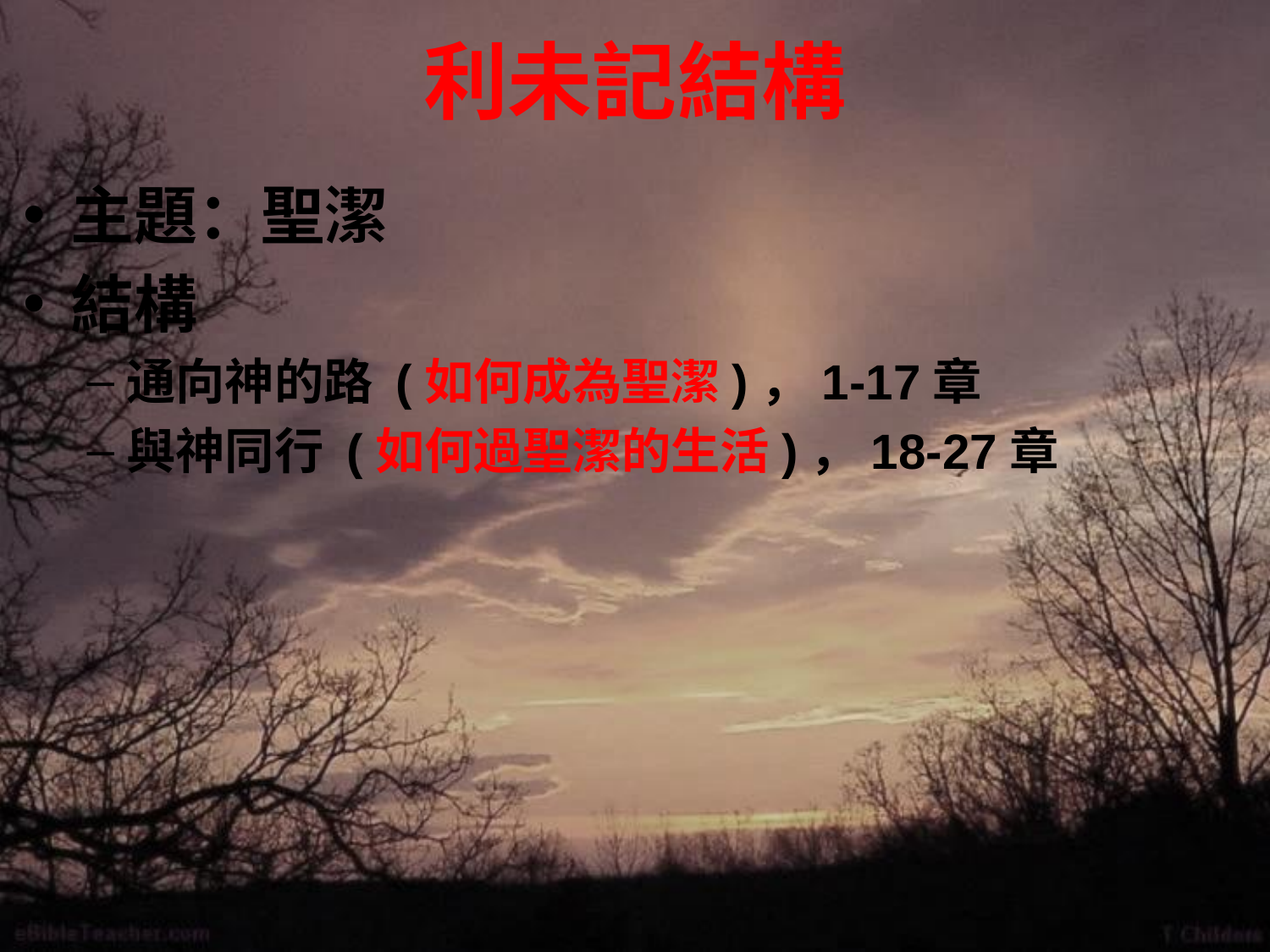

# 利未記結構
主題：聖潔
結構
通向神的路 (如何成為聖潔)，1-17章
與神同行 (如何過聖潔的生活)，18-27章